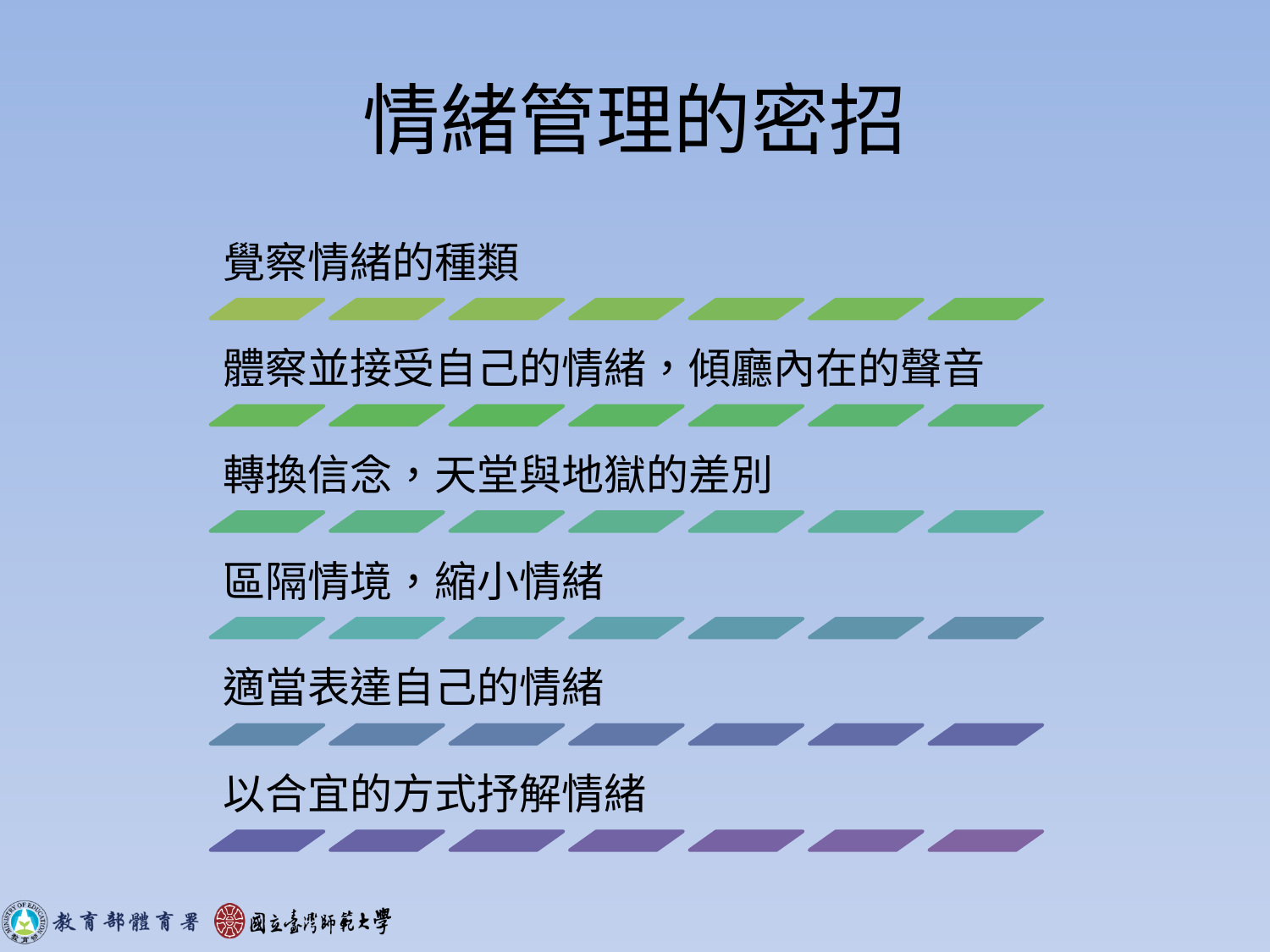

# 情緒管理的密招
覺察情緒的種類
體察並接受自己的情緒，傾廳內在的聲音
轉換信念，天堂與地獄的差別
區隔情境，縮小情緒
適當表達自己的情緒
以合宜的方式抒解情緒